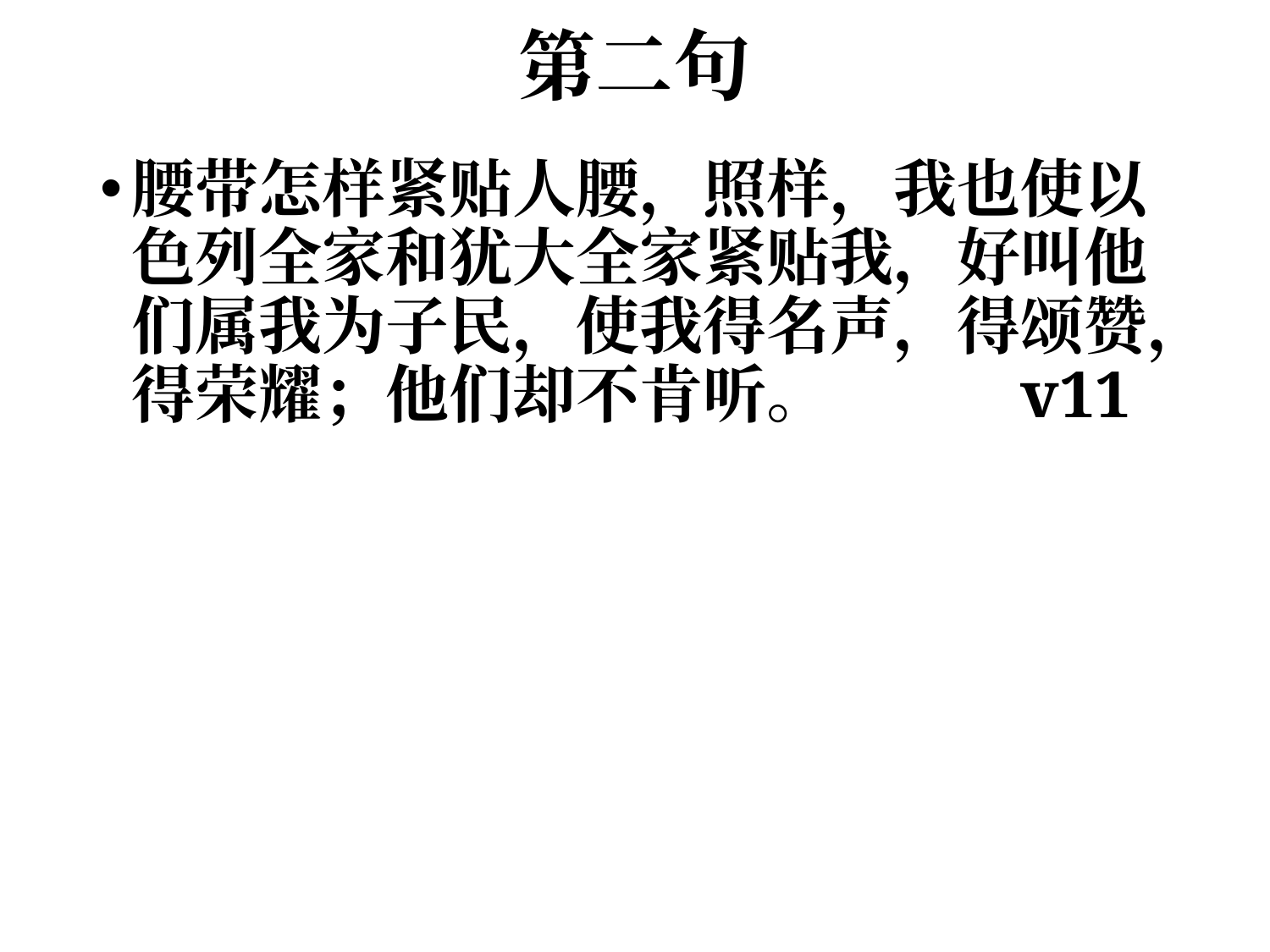

# 第二句
腰带怎样紧贴人腰，照样，我也使以色列全家和犹大全家紧贴我，好叫他们属我为子民，使我得名声，得颂赞，得荣耀；他们却不肯听。		v11